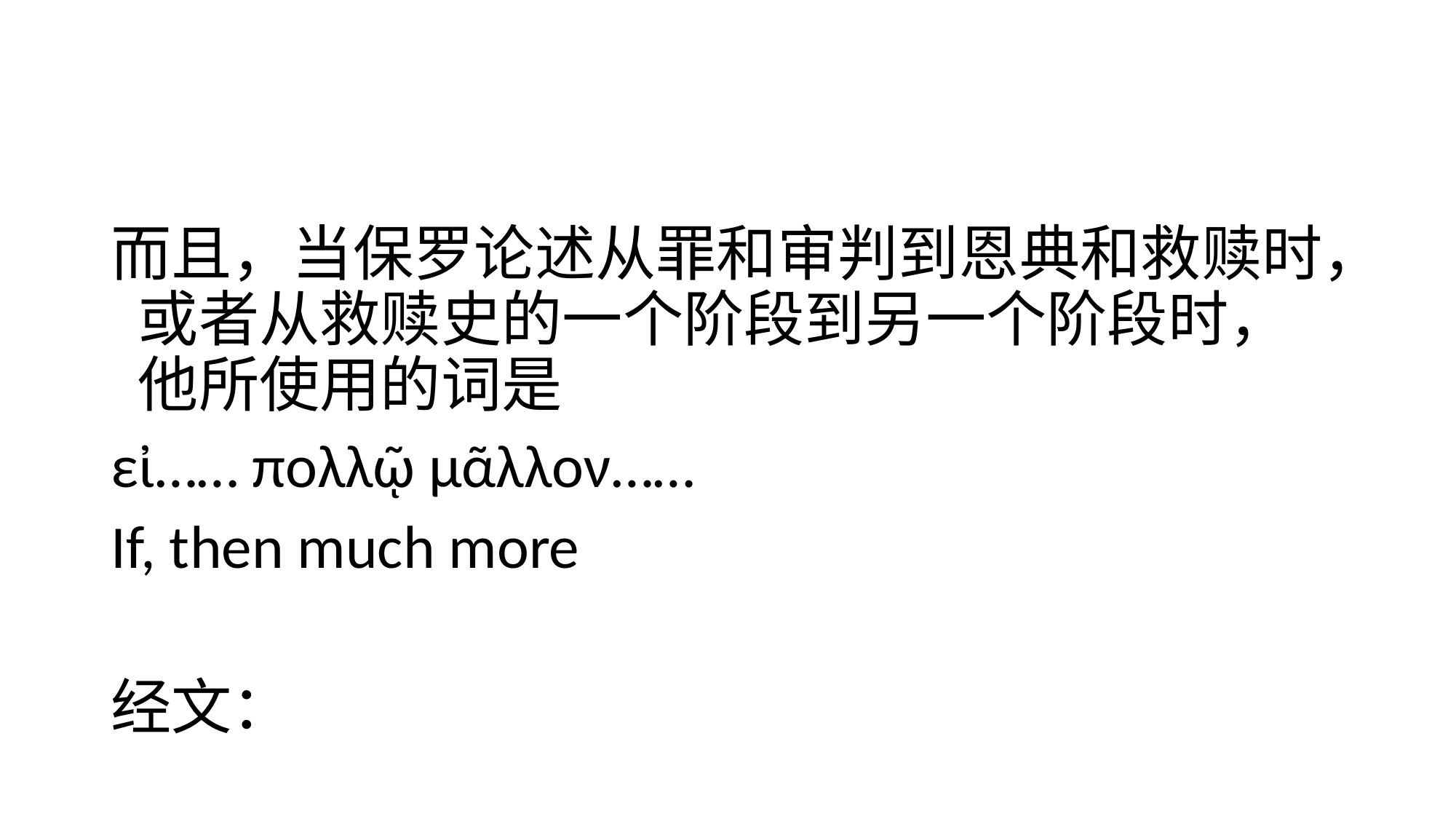

#
而且，当保罗论述从罪和审判到恩典和救赎时，或者从救赎史的一个阶段到另一个阶段时，他所使用的词是
εἰ…… πολλῷ μᾶλλον……
If, then much more

经文：